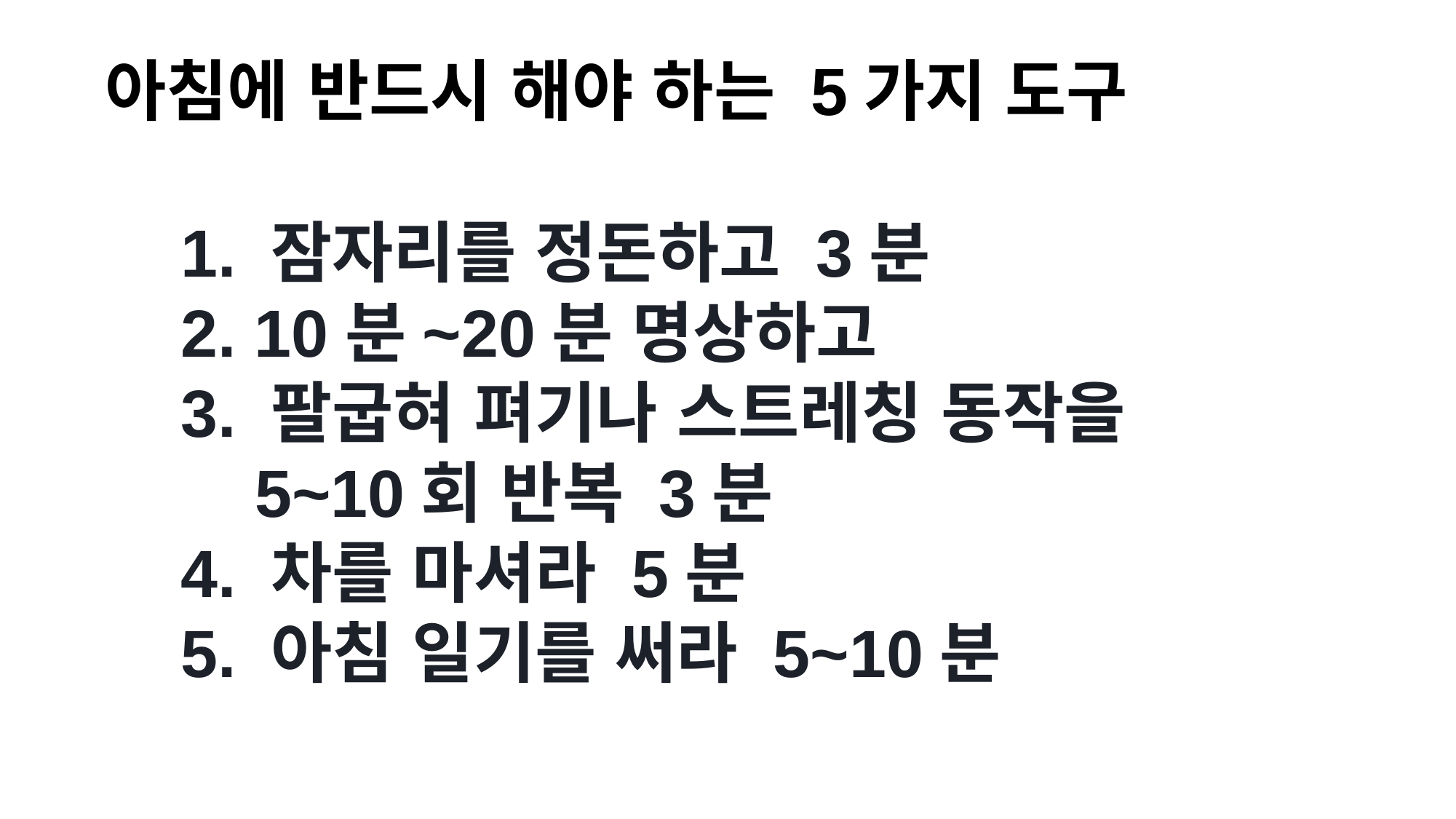

아침에 반드시 해야 하는 5가지 도구
1. 잠자리를 정돈하고 3분
2. 10분~20분 명상하고 
3. 팔굽혀 펴기나 스트레칭 동작을
    5~10회 반복 3분 
4. 차를 마셔라 5분 
5. 아침 일기를 써라 5~10분